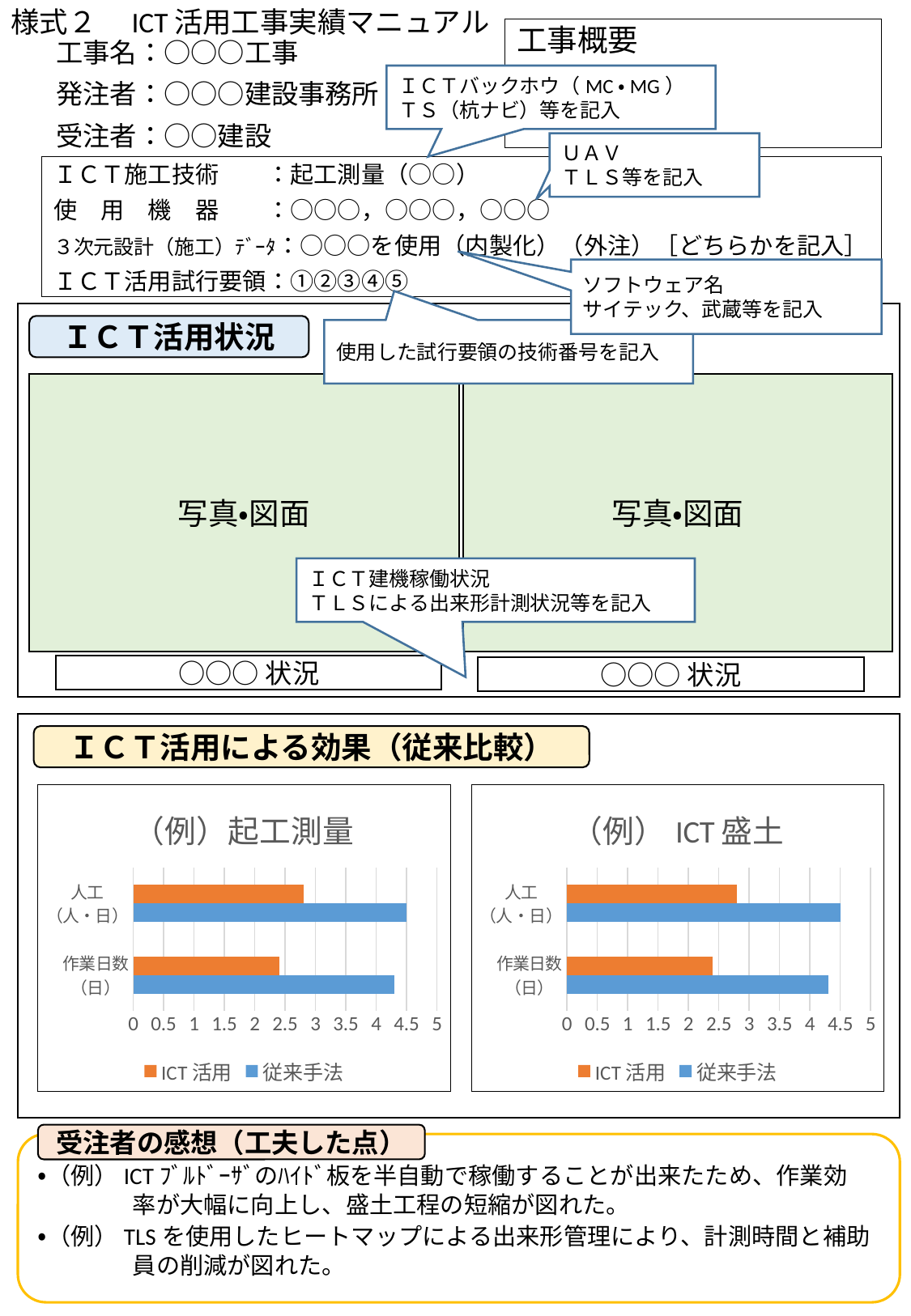

# 様式２　ICT活用工事実績マニュアル
工事概要

工事名：○○○工事
発注者：○○○建設事務所
受注者：○○建設
ＩＣＴバックホウ（MC・MG）
ＴＳ（杭ナビ）等を記入
ＵＡＶ
ＴＬＳ等を記入
ＩＣＴ施工技術　　：起工測量（○○）
使　用　機　器　　：○○○，○○○，○○○
３次元設計（施工）ﾃﾞｰﾀ：○○○を使用（内製化）（外注）［どちらかを記入］
ＩＣＴ活用試行要領：①②③④⑤
ソフトウェア名
サイテック、武蔵等を記入

ＩＣＴ活用状況
使用した試行要領の技術番号を記入
写真・図面
写真・図面
ＩＣＴ建機稼働状況
ＴＬＳによる出来形計測状況等を記入
○○○状況
○○○状況

ＩＣＴ活用による効果（従来比較）

### Chart: （例）起工測量

| Category | 従来手法 | ICT活用 |
|---|---|---|
| 作業日数
（日） | 4.3 | 2.4 |
| 人工
（人・日） | 4.5 | 2.8 |

### Chart: （例）ICT盛土

| Category | 従来手法 | ICT活用 |
|---|---|---|
| 作業日数
（日） | 4.3 | 2.4 |
| 人工
（人・日） | 4.5 | 2.8 |
受注者の感想（工夫した点）
・（例）ICTﾌﾞﾙﾄﾞｰｻﾞのﾊｲﾄﾞ板を半自動で稼働することが出来たため、作業効
　　　　率が大幅に向上し、盛土工程の短縮が図れた。
・（例）TLSを使用したヒートマップによる出来形管理により、計測時間と補助
　　　　員の削減が図れた。